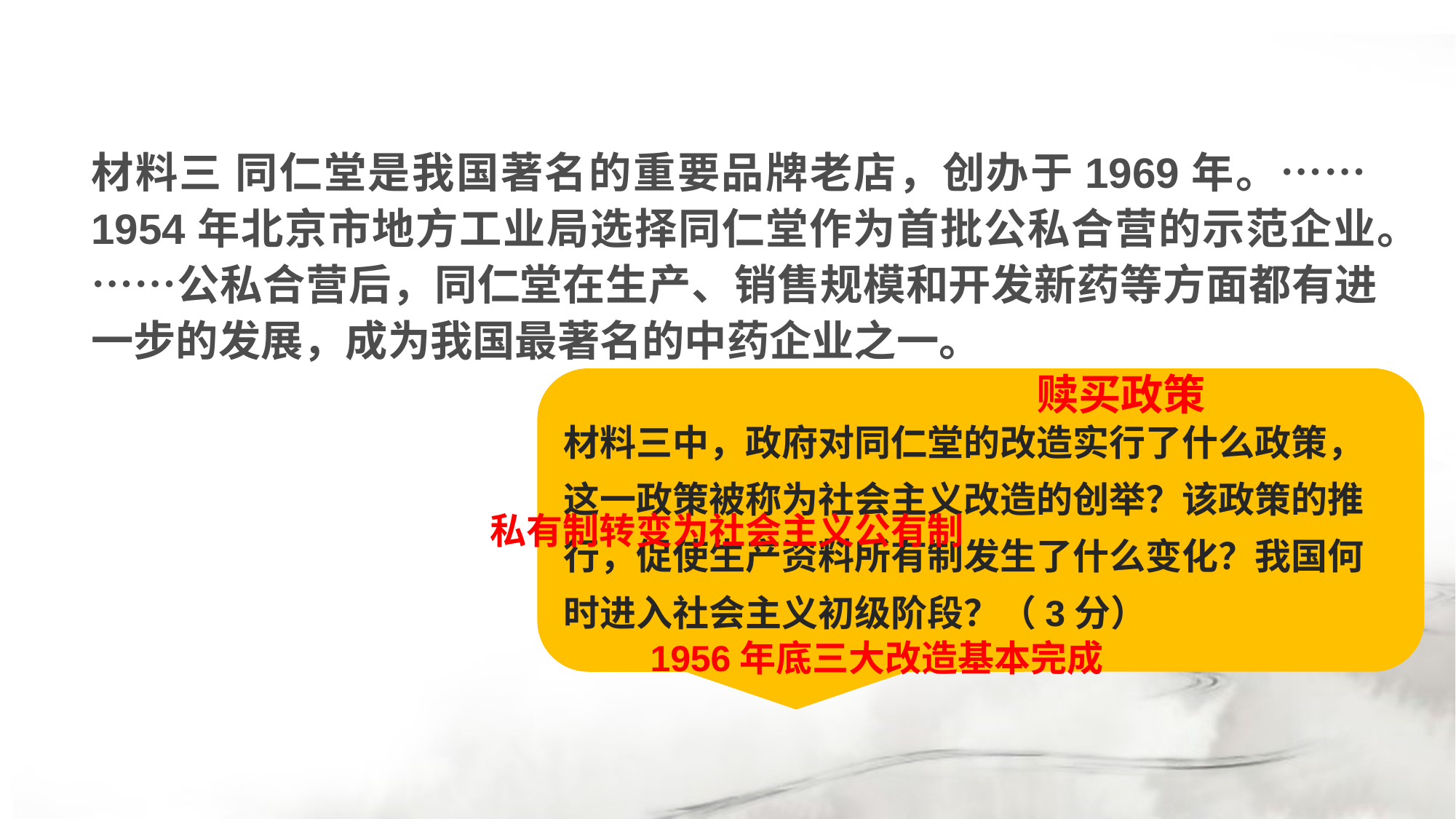

#

材料三 同仁堂是我国著名的重要品牌老店，创办于1969年。……1954年北京市地方工业局选择同仁堂作为首批公私合营的示范企业。……公私合营后，同仁堂在生产、销售规模和开发新药等方面都有进一步的发展，成为我国最著名的中药企业之一。

赎买政策
材料三中，政府对同仁堂的改造实行了什么政策，这一政策被称为社会主义改造的创举？该政策的推行，促使生产资料所有制发生了什么变化？我国何时进入社会主义初级阶段？（3分）
私有制转变为社会主义公有制
1956年底三大改造基本完成